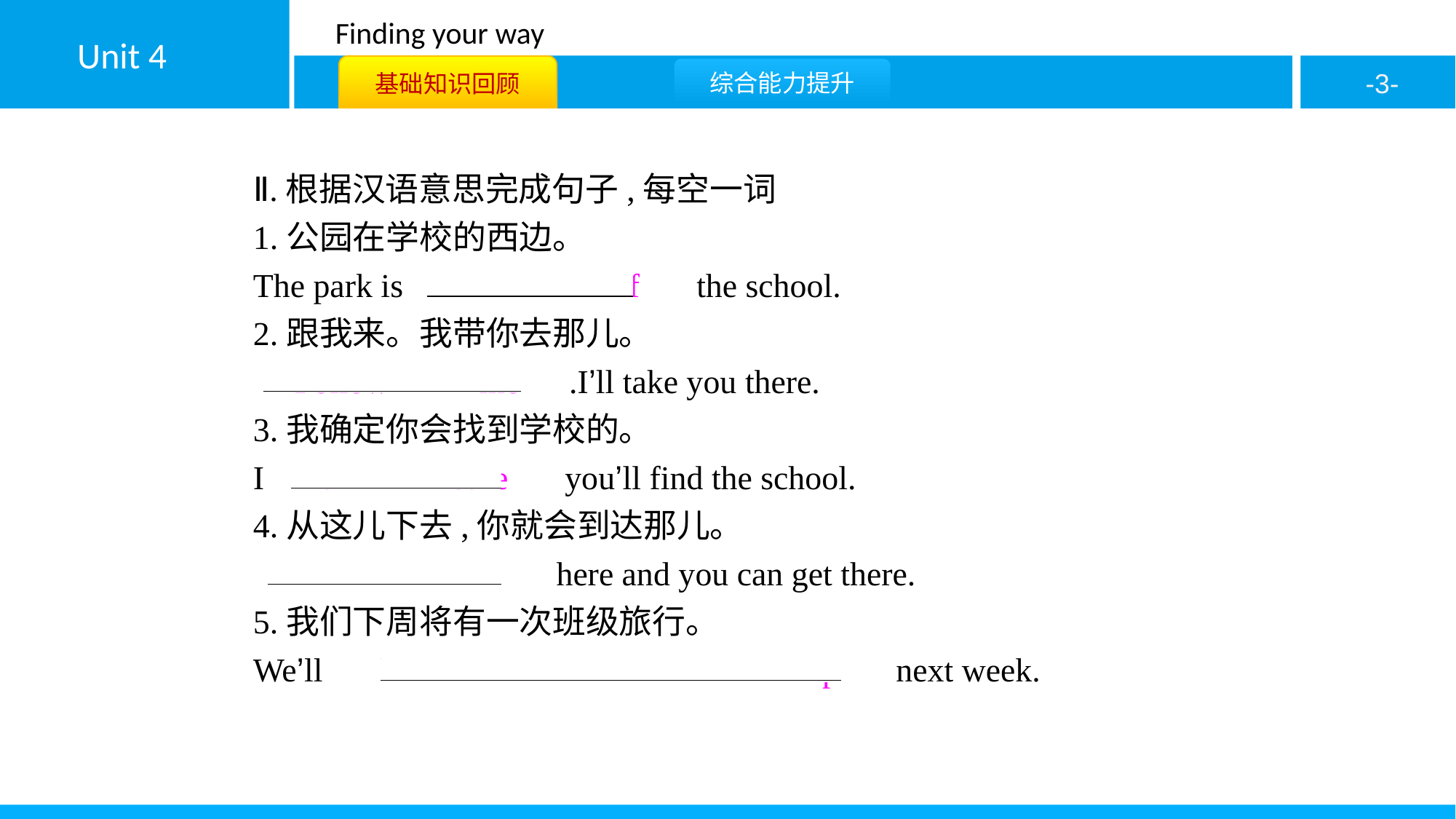

Ⅱ.根据汉语意思完成句子,每空一词
1.公园在学校的西边。
The park is 　west　 　of　 the school.
2.跟我来。我带你去那儿。
　Follow　 　me　.I’ll take you there.
3.我确定你会找到学校的。
I 　am　 　sure　 you’ll find the school.
4.从这儿下去,你就会到达那儿。
　Go　 　down　 here and you can get there.
5.我们下周将有一次班级旅行。
We’ll 　have　 　a　 　class　 　trip　 next week.